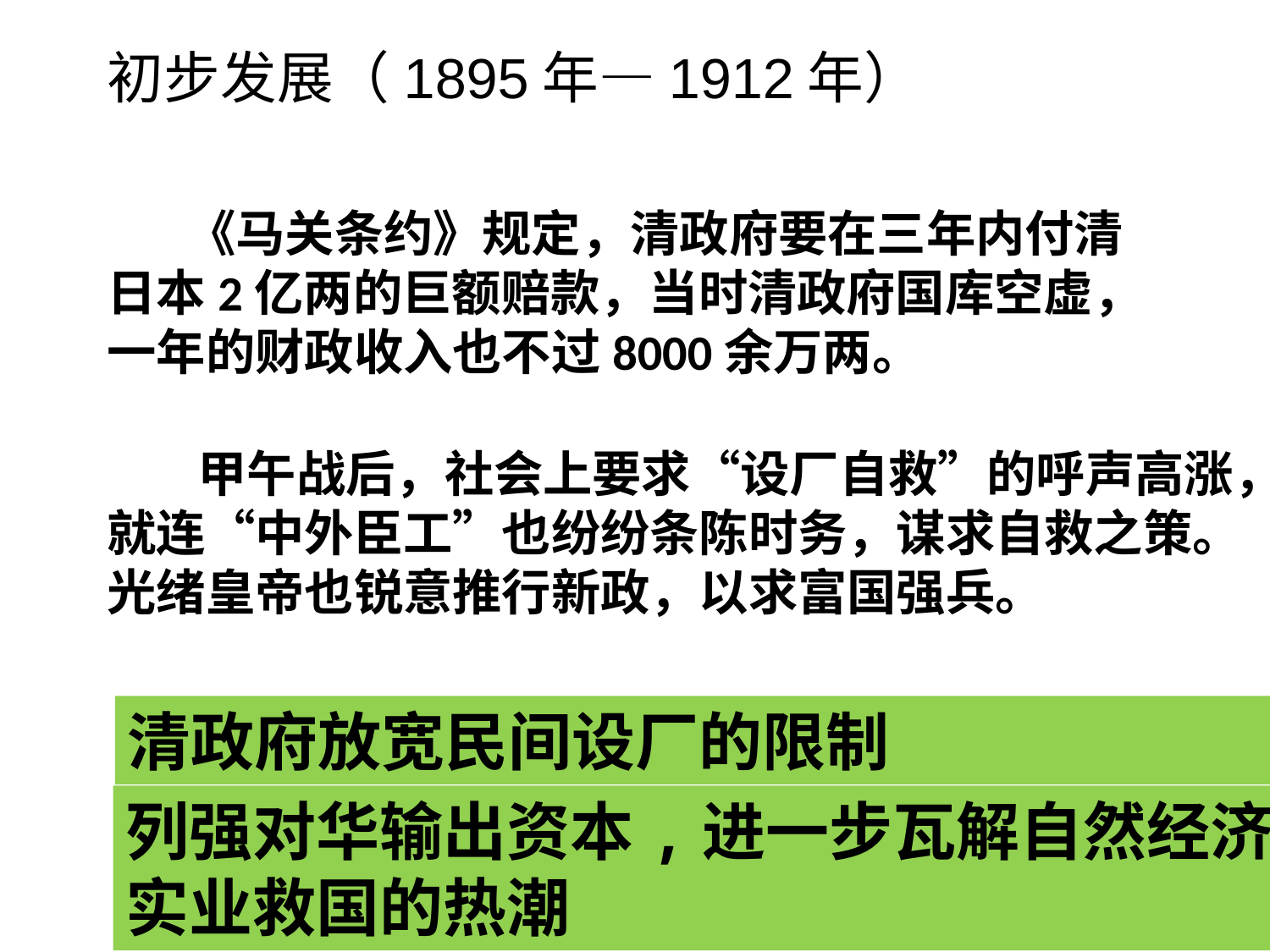

初步发展（1895年—1912年）
      《马关条约》规定，清政府要在三年内付清日本2亿两的巨额赔款，当时清政府国库空虚，一年的财政收入也不过8000余万两。
       甲午战后，社会上要求“设厂自救”的呼声高涨，就连“中外臣工”也纷纷条陈时务，谋求自救之策。光绪皇帝也锐意推行新政，以求富国强兵。
清政府放宽民间设厂的限制
列强对华输出资本,进一步瓦解自然经济
实业救国的热潮